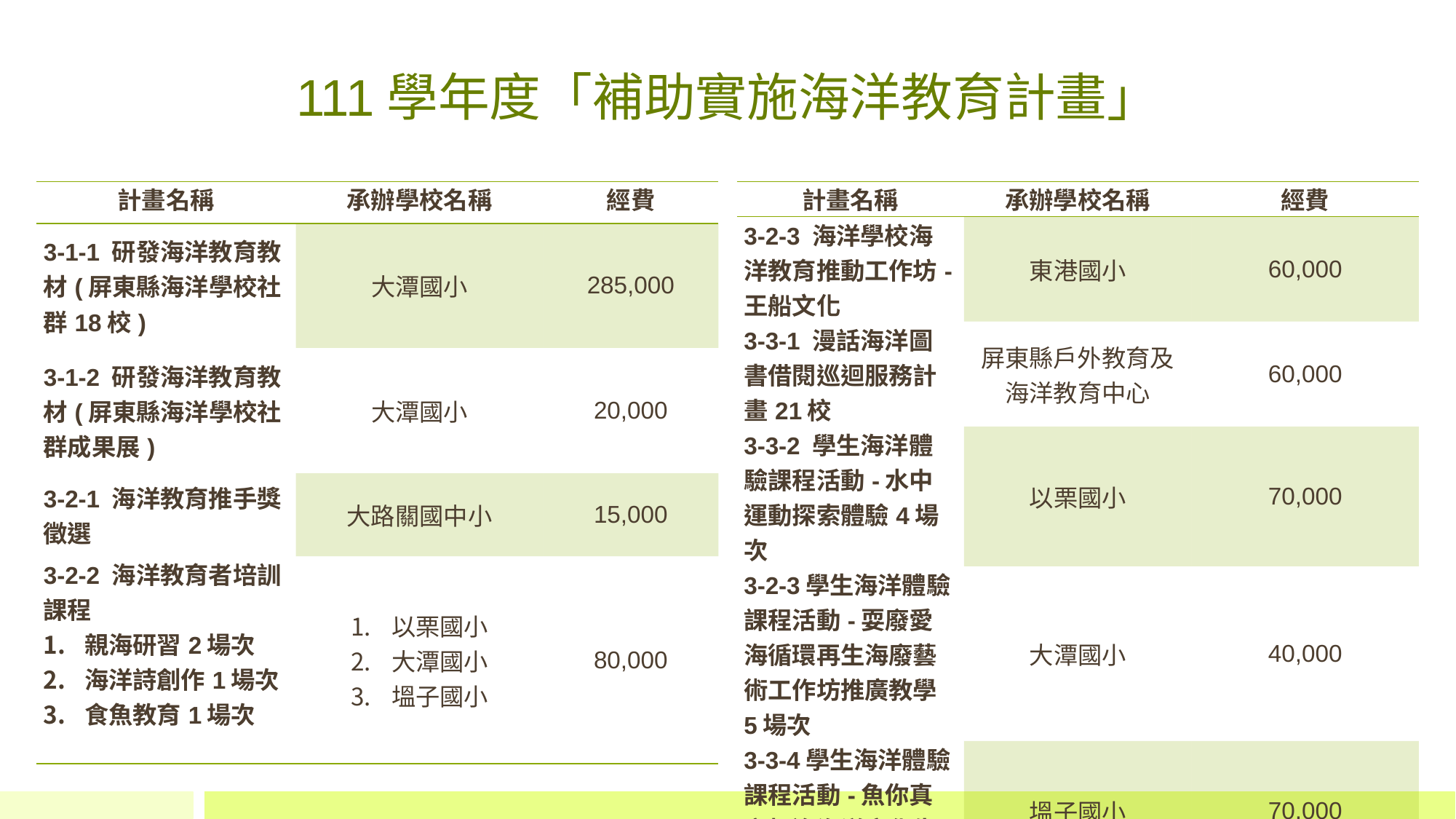

# 111學年度「補助實施海洋教育計畫」
| 計畫名稱 | 承辦學校名稱 | 經費 |
| --- | --- | --- |
| 3-1-1 研發海洋教育教材(屏東縣海洋學校社群18校) | 大潭國小 | 285,000 |
| 3-1-2 研發海洋教育教材(屏東縣海洋學校社群成果展) | 大潭國小 | 20,000 |
| 3-2-1 海洋教育推手獎徵選 | 大路關國中小 | 15,000 |
| 3-2-2 海洋教育者培訓課程 親海研習2場次 海洋詩創作1場次 食魚教育1場次 | 以栗國小 大潭國小 塭子國小 | 80,000 |
| 計畫名稱 | 承辦學校名稱 | 經費 |
| --- | --- | --- |
| 3-2-3 海洋學校海洋教育推動工作坊-王船文化 | 東港國小 | 60,000 |
| 3-3-1 漫話海洋圖書借閱巡迴服務計畫21校 | 屏東縣戶外教育及海洋教育中心 | 60,000 |
| 3-3-2 學生海洋體驗課程活動-水中運動探索體驗4場次 | 以栗國小 | 70,000 |
| 3-2-3學生海洋體驗課程活動-耍廢愛海循環再生海廢藝術工作坊推廣教學5場次 | 大潭國小 | 40,000 |
| 3-3-4學生海洋體驗課程活動-魚你真實相逢海洋文化生活體驗4場次 | 塭子國小 | 70,000 |
| 總計 |  | 700,000 |